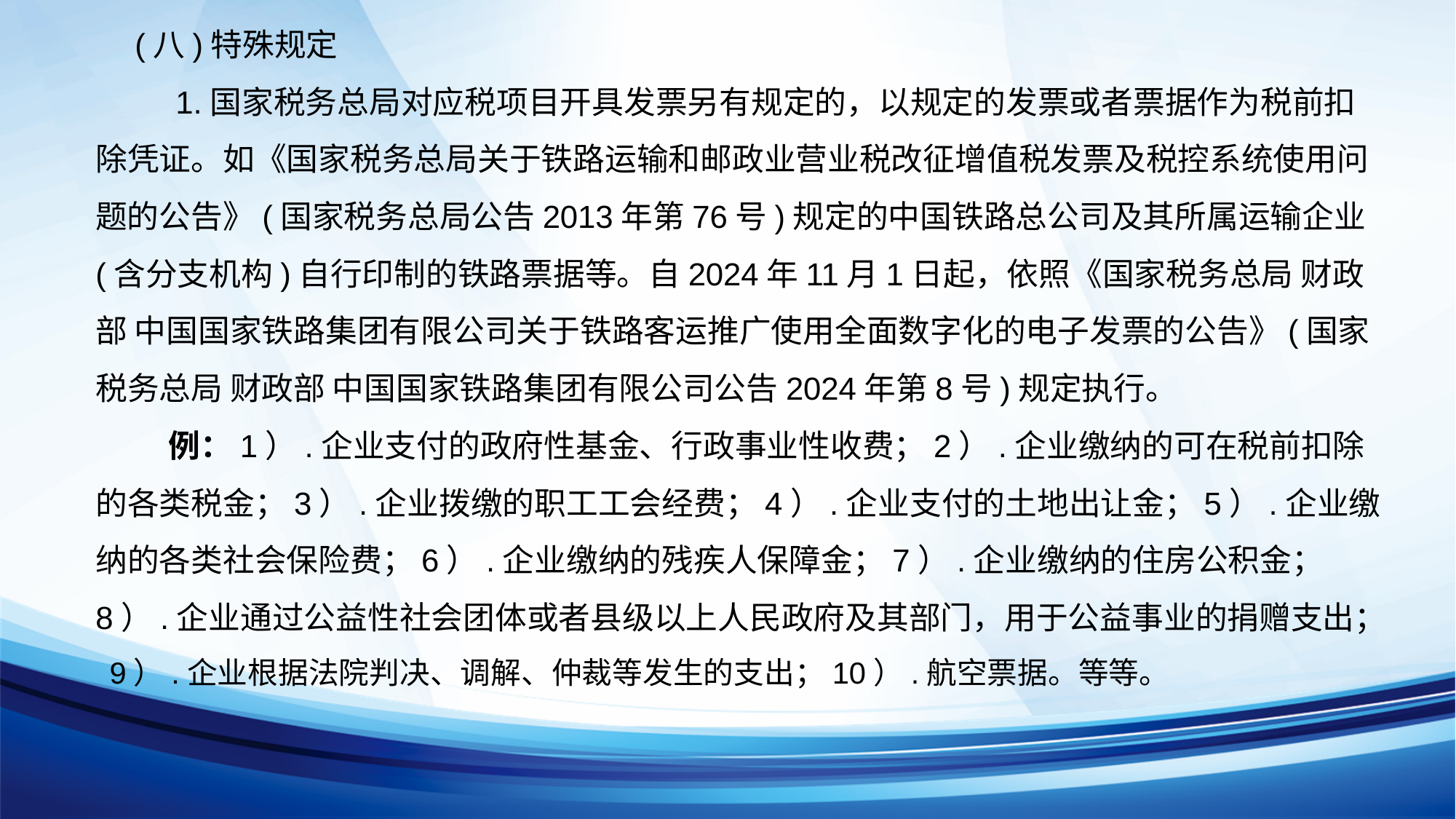

(八)特殊规定
         1.国家税务总局对应税项目开具发票另有规定的，以规定的发票或者票据作为税前扣除凭证。如《国家税务总局关于铁路运输和邮政业营业税改征增值税发票及税控系统使用问题的公告》(国家税务总局公告2013年第76号)规定的中国铁路总公司及其所属运输企业(含分支机构)自行印制的铁路票据等。自2024年11月1日起，依照《国家税务总局 财政部 中国国家铁路集团有限公司关于铁路客运推广使用全面数字化的电子发票的公告》(国家税务总局 财政部 中国国家铁路集团有限公司公告2024年第8号)规定执行。
         例：1）.企业支付的政府性基金、行政事业性收费；2）.企业缴纳的可在税前扣除的各类税金；3）.企业拨缴的职工工会经费；4）.企业支付的土地出让金；5）.企业缴纳的各类社会保险费；6）.企业缴纳的残疾人保障金；7）.企业缴纳的住房公积金；8）.企业通过公益性社会团体或者县级以上人民政府及其部门，用于公益事业的捐赠支出； 9）.企业根据法院判决、调解、仲裁等发生的支出；10）.航空票据。等等。